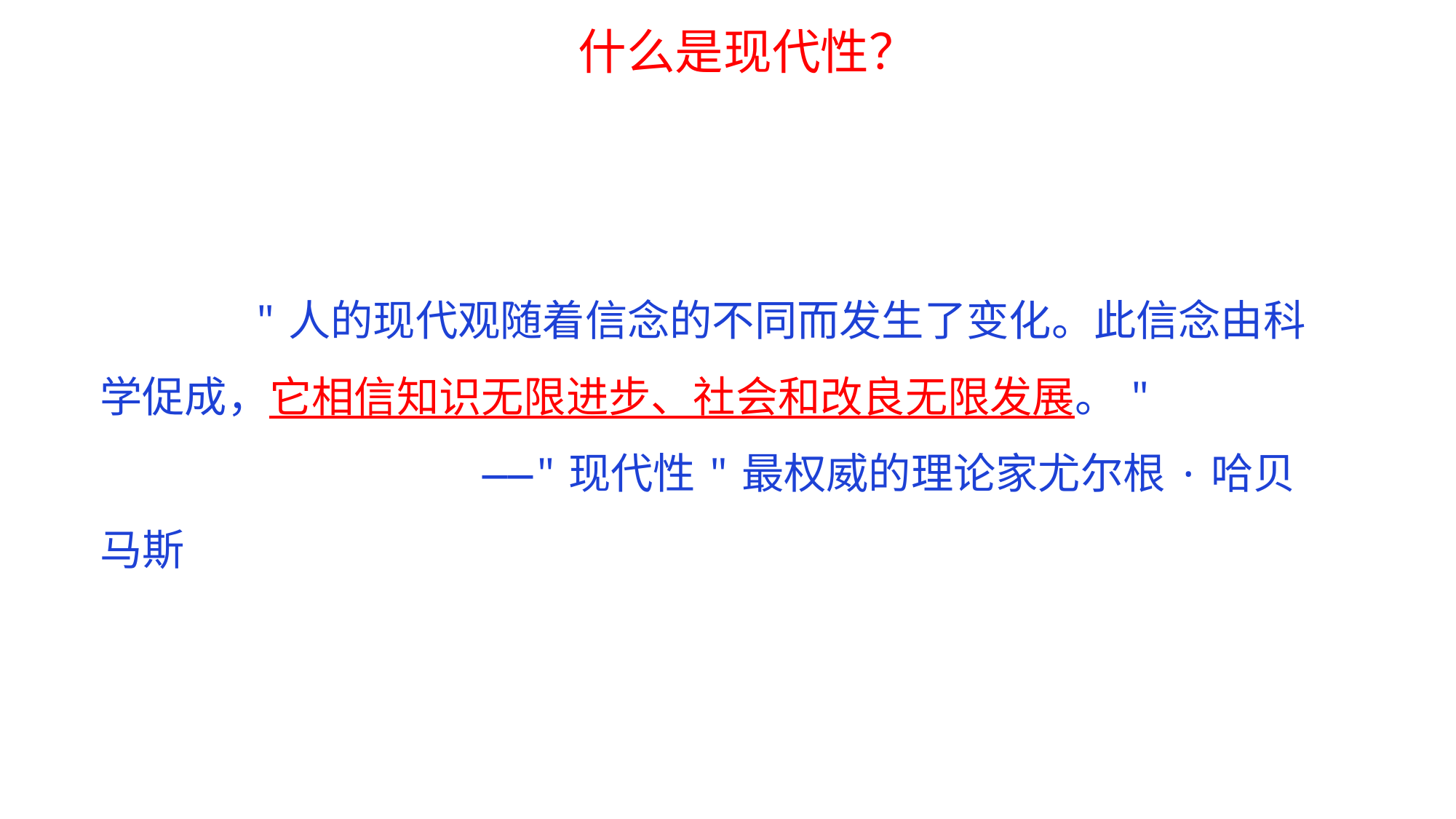

什么是现代性？
      "人的现代观随着信念的不同而发生了变化。此信念由科学促成，它相信知识无限进步、社会和改良无限发展。"
               ——"现代性"最权威的理论家尤尔根·哈贝马斯